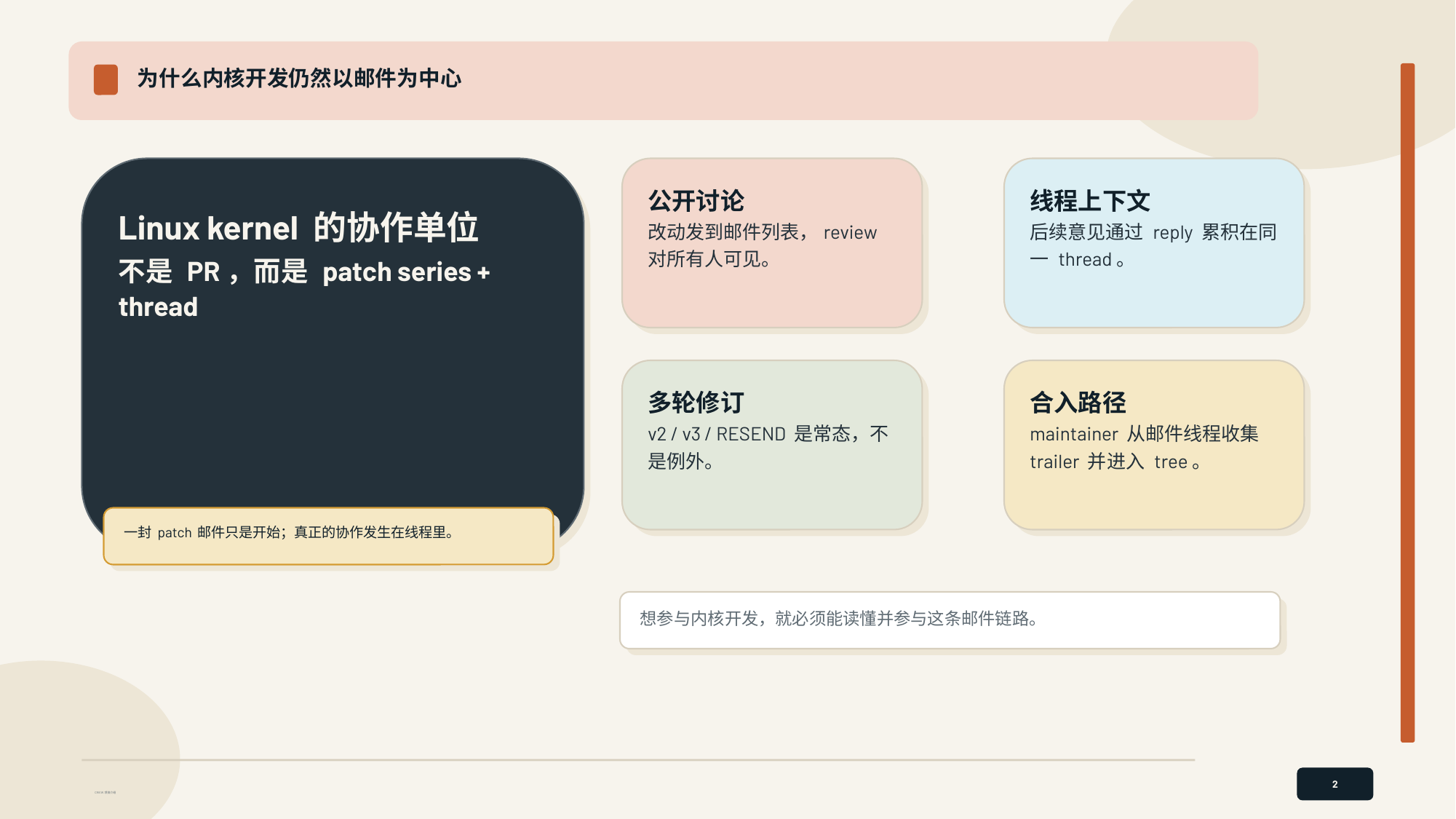

为什么内核开发仍然以邮件为中心

Linux kernel 的协作单位
不是 PR，而是 patch series + thread
公开讨论
改动发到邮件列表，review 对所有人可见。
线程上下文
后续意见通过 reply 累积在同一 thread。

多轮修订
v2 / v3 / RESEND 是常态，不是例外。
合入路径
maintainer 从邮件线程收集 trailer 并进入 tree。

一封 patch 邮件只是开始；真正的协作发生在线程里。

想参与内核开发，就必须能读懂并参与这条邮件链路。

2
CRIEW 项目介绍